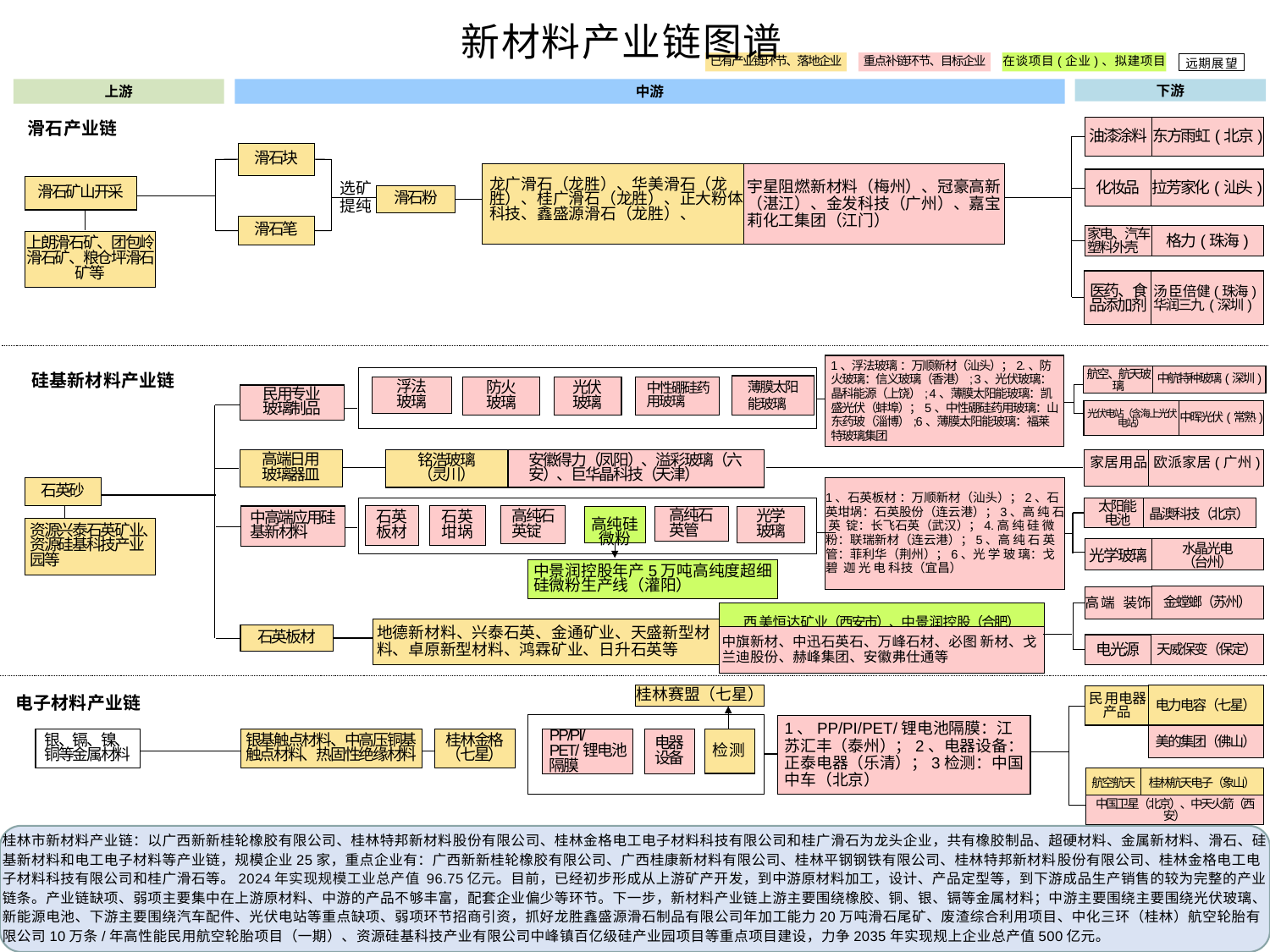

新材料产业链图谱
已有产业链环节、落地企业
重点补链环节、目标企业
在谈项目(企业)、拟建项目
远期展望
上游
中游
下游
滑石产业链
油漆涂料
东方雨虹(北京)
滑石块
宇星阻燃新材料（梅州）、冠豪高新（湛江）、金发科技（广州）、嘉宝莉化工集团（江门）
龙广滑石（龙胜）、华美滑石（龙胜）、桂广滑石（龙胜）、正大粉体科技、鑫盛源滑石（龙胜）、

化妆品
拉芳家化(汕头)
选矿提纯
滑石矿山开采
滑石粉
滑石笔
家电、汽车塑料外壳
格力(珠海)
上朗滑石矿、团包岭滑石矿、粮仓坪滑石矿等
医药、食品添加剂
汤 臣 倍 健(珠海)    华润三九 (深圳)
1、浮法玻璃  ：万顺新材（汕头）；2.、防火玻璃：信义玻璃（香港）; 3、光伏玻璃：晶科能源（上饶）; 4、薄膜太阳能玻璃：凯盛光伏（蚌埠）；5、中性硼硅药用玻璃：山东药玻（淄博）;6、薄膜太阳能玻璃：‌福莱特玻璃集团
航空、航天玻璃
中航特种玻璃(深圳)
硅基新材料产业链

薄膜太阳
能玻璃

防火
玻璃
浮法
玻璃
中性硼硅药用玻璃
光伏
玻璃
民用专业
玻璃制品
光伏电站（含海上光伏电站）
中晖光伏(常熟)
高端日用
玻璃器皿
家居用品
铭浩玻璃
（灵川）
安徽得力（凤阳）、溢彩玻璃（六安）、巨华晶科技（天津）
欧派家居(广州)
石英砂
1、石英板材 ：万顺新材（汕头）；2、石英坩埚：石英股份（连云港）；3、高 纯 石  英  锭：长飞石英（武汉）；4.高 纯 硅 微 粉：联瑞新材（连云港）；5、高 纯 石 英 管：菲利华（荆州）；6、光 学 玻 璃：戈 碧  迦 光 电 科技（宜昌）

太阳能
电池
晶澳科技（北京）
石英
板材
高纯石英锭
中高端应用硅基新材料
石英
坩埚

高纯硅微粉
高纯石
英管
光学
玻璃
资源兴泰石英矿业、资源硅基科技产业园等
光学玻璃
水晶光电
（台州）
中景润控股年产5万吨高纯度超细硅微粉生产线（灌阳）
金螳螂（苏州）
高 端       装 饰

西 美 恒 达 矿 业（西安市）、中 景 润 控 股（合肥）
地德新材料、兴泰石英、金通矿业、天盛新型材料、卓原新型材料、鸿霖矿业、日升石英等
石英板材
中旗新材、中迅石英石、万峰石材、必图 新材、戈兰迪股份、赫峰集团、安徽弗仕通等
天威保变（保定）
电光源
桂林赛盟（七星）
电力电容（七星）
民 用 电 器 产 品
电子材料产业链

1、PP/PI/PET/锂电池隔膜：江苏汇丰（泰州）；2、电器设备：正泰电器（乐清）；3检测：中国中车（北京）
美的集团（佛山）
银基触点材料、中高压铜基触点材料、热固性绝缘材料
银、镉、镍、铜等金属材料
桂林金格
（七星）
PP/PI/PET/锂电池隔膜
电器设备
检 测
航空航天
桂林航天电子（象山）
中国卫星（北京）、中天火箭（西安）
桂林市新材料产业链：以广西新新桂轮橡胶有限公司、桂林特邦新材料股份有限公司、桂林金格电工电子材料科技有限公司和桂广滑石为龙头企业，共有橡胶制品、超硬材料、金属新材料、滑石、硅基新材料和电工电子材料等产业链，规模企业25家，重点企业有：广西新新桂轮橡胶有限公司、广西桂康新材料有限公司、桂林平钢钢铁有限公司、桂林特邦新材料股份有限公司、桂林金格电工电子材料科技有限公司和桂广滑石等。2024年实现规模工业总产值 96.75亿元。目前，已经初步形成从上游矿产开发，到中游原材料加工，设计、产品定型等，到下游成品生产销售的较为完整的产业链条。产业链缺项、弱项主要集中在上游原材料、中游的产品不够丰富，配套企业偏少等环节。下一步，新材料产业链上游主要围绕橡胶、铜、银、镉等金属材料；中游主要围绕主要围绕光伏玻璃、新能源电池、下游主要围绕汽车配件、光伏电站等重点缺项、弱项环节招商引资，抓好龙胜鑫盛源滑石制品有限公司年加工能力20万吨滑石尾矿、废渣综合利用项目、中化三环（桂林）航空轮胎有限公司10万条/年高性能民用航空轮胎项目（一期）、资源硅基科技产业有限公司中峰镇百亿级硅产业园项目等重点项目建设，力争2035年实现规上企业总产值500亿元。